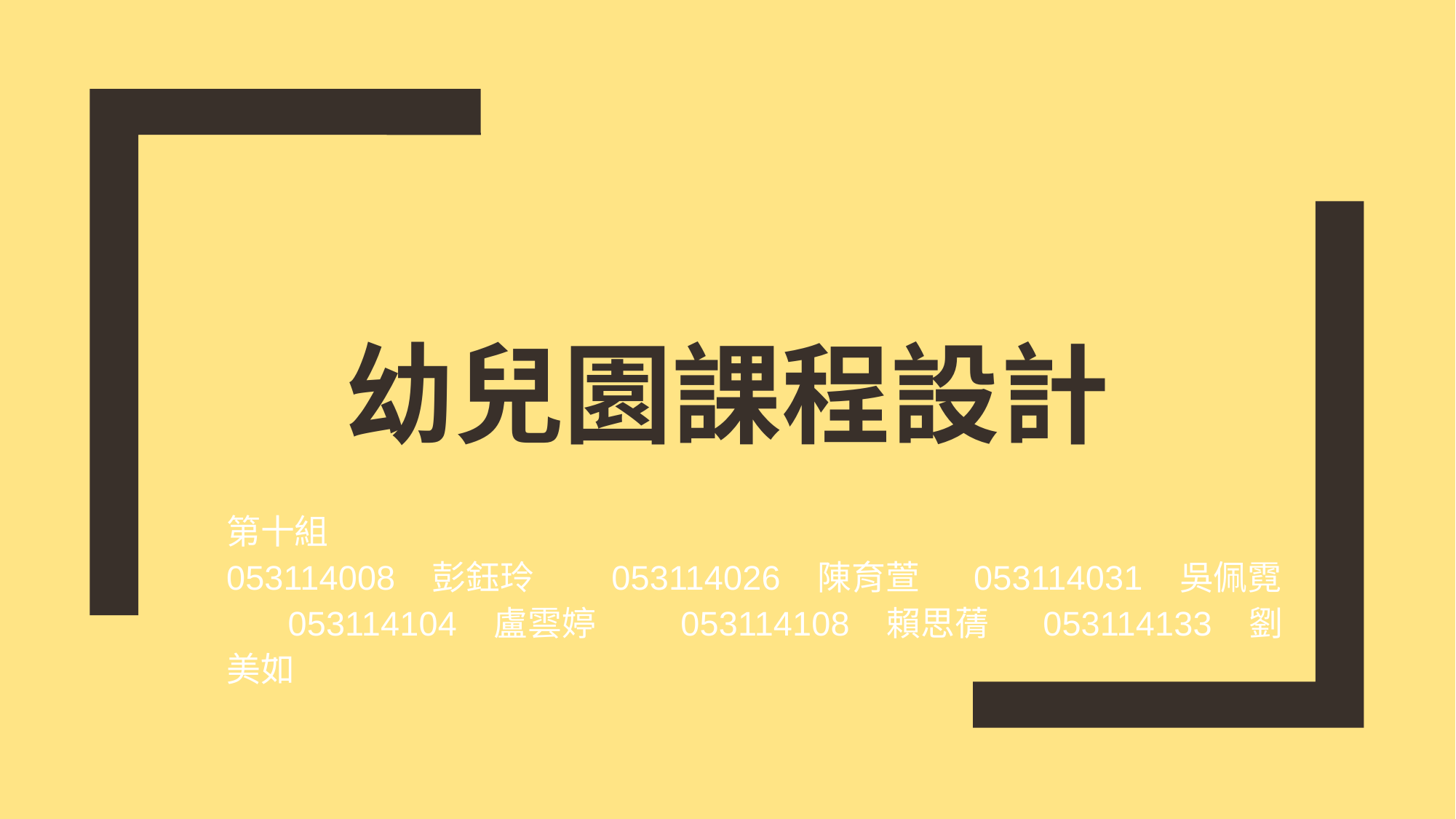

# 幼兒園課程設計
第十組
053114008   彭鈺玲         053114026   陳育萱      053114031   吳佩霓         053114104   盧雲婷          053114108   賴思蒨      053114133   劉美如